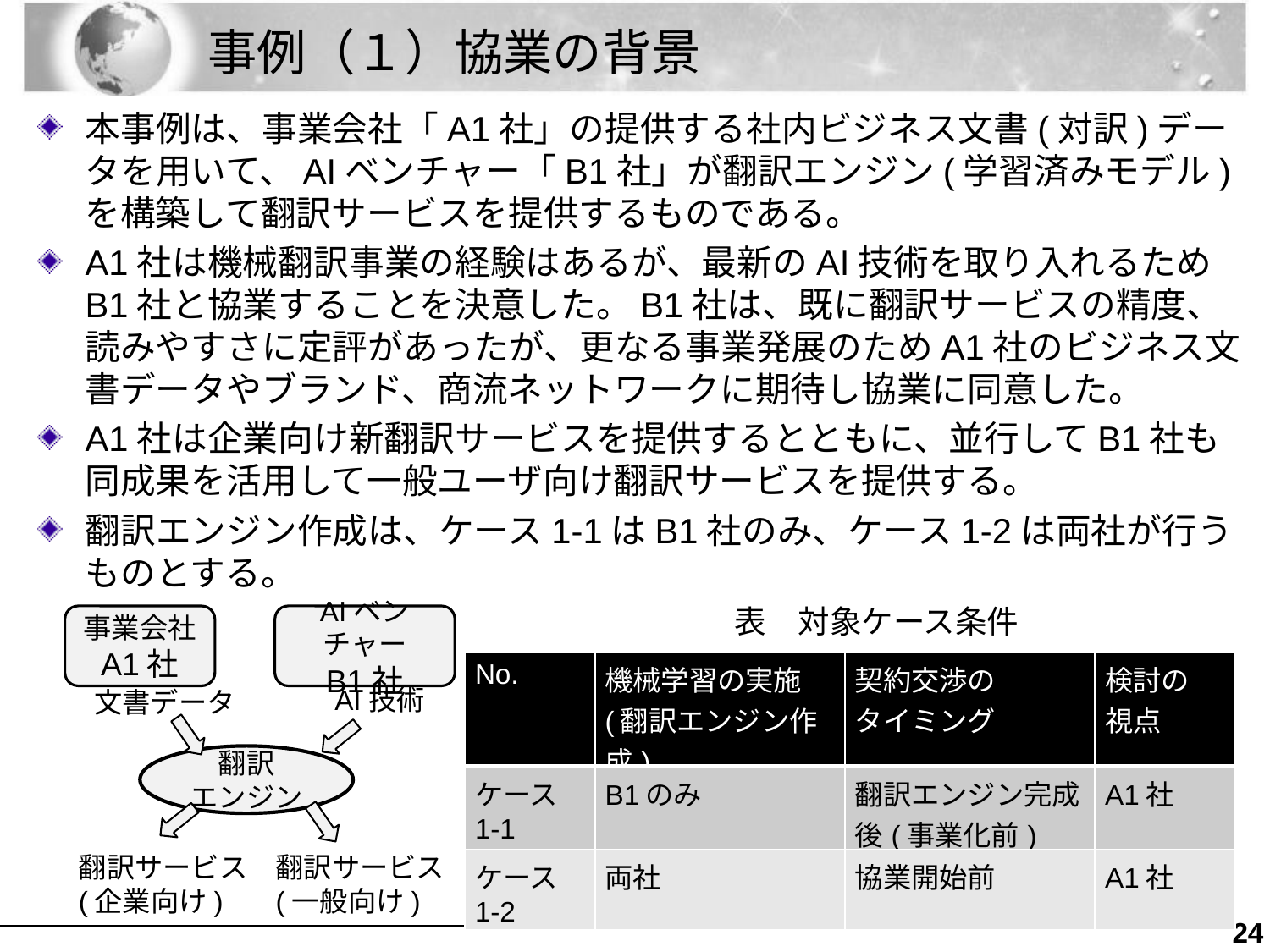

# 事例（１）協業の背景
本事例は、事業会社「A1社」の提供する社内ビジネス文書(対訳)データを用いて、AIベンチャー「B1社」が翻訳エンジン(学習済みモデル)を構築して翻訳サービスを提供するものである。
A1社は機械翻訳事業の経験はあるが、最新のAI技術を取り入れるためB1社と協業することを決意した。B1社は、既に翻訳サービスの精度、読みやすさに定評があったが、更なる事業発展のためA1社のビジネス文書データやブランド、商流ネットワークに期待し協業に同意した。
A1社は企業向け新翻訳サービスを提供するとともに、並行してB1社も同成果を活用して一般ユーザ向け翻訳サービスを提供する。
翻訳エンジン作成は、ケース1-1はB1社のみ、ケース1-2は両社が行うものとする。
表　対象ケース条件
事業会社
A1社
AIベンチャー
B1社
| No. | 機械学習の実施 (翻訳エンジン作成) | 契約交渉の タイミング | 検討の 視点 |
| --- | --- | --- | --- |
| ケース 1-1 | B1のみ | 翻訳エンジン完成後(事業化前) | A1社 |
| ケース 1-2 | 両社 | 協業開始前 | A1社 |
AI技術
文書データ

翻訳
エンジン

翻訳サービス
(企業向け)
翻訳サービス
(一般向け)
24